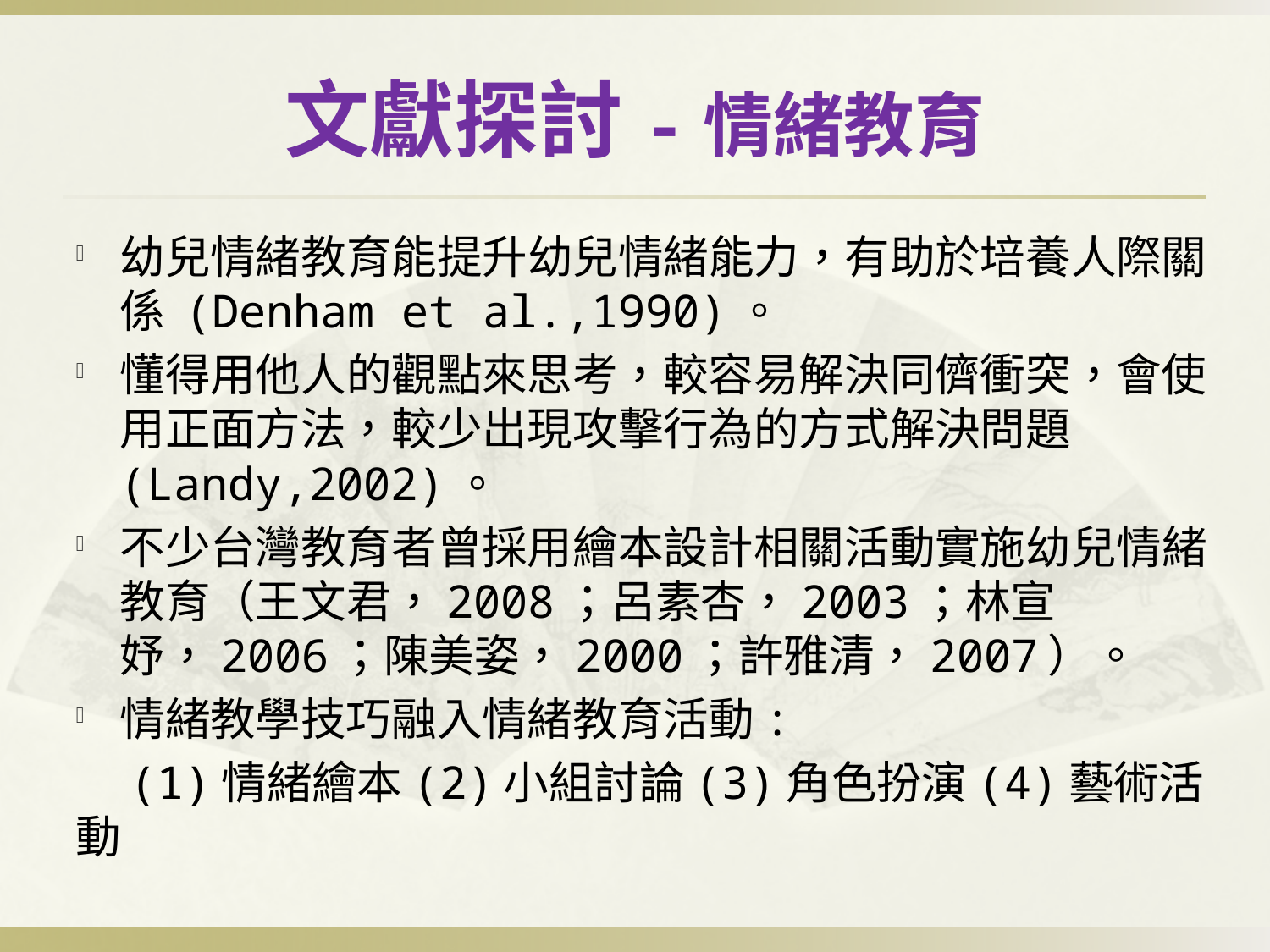

# 文獻探討-情緒教育
幼兒情緒教育能提升幼兒情緒能力，有助於培養人際關係 (Denham et al.,1990)。
懂得用他人的觀點來思考，較容易解決同儕衝突，會使用正面方法，較少出現攻擊行為的方式解決問題 (Landy,2002)。
不少台灣教育者曾採用繪本設計相關活動實施幼兒情緒教育（王文君，2008；呂素杏，2003；林宣妤，2006；陳美姿，2000；許雅清，2007）。
情緒教學技巧融入情緒教育活動:
  (1)情緒繪本(2)小組討論(3)角色扮演(4)藝術活動